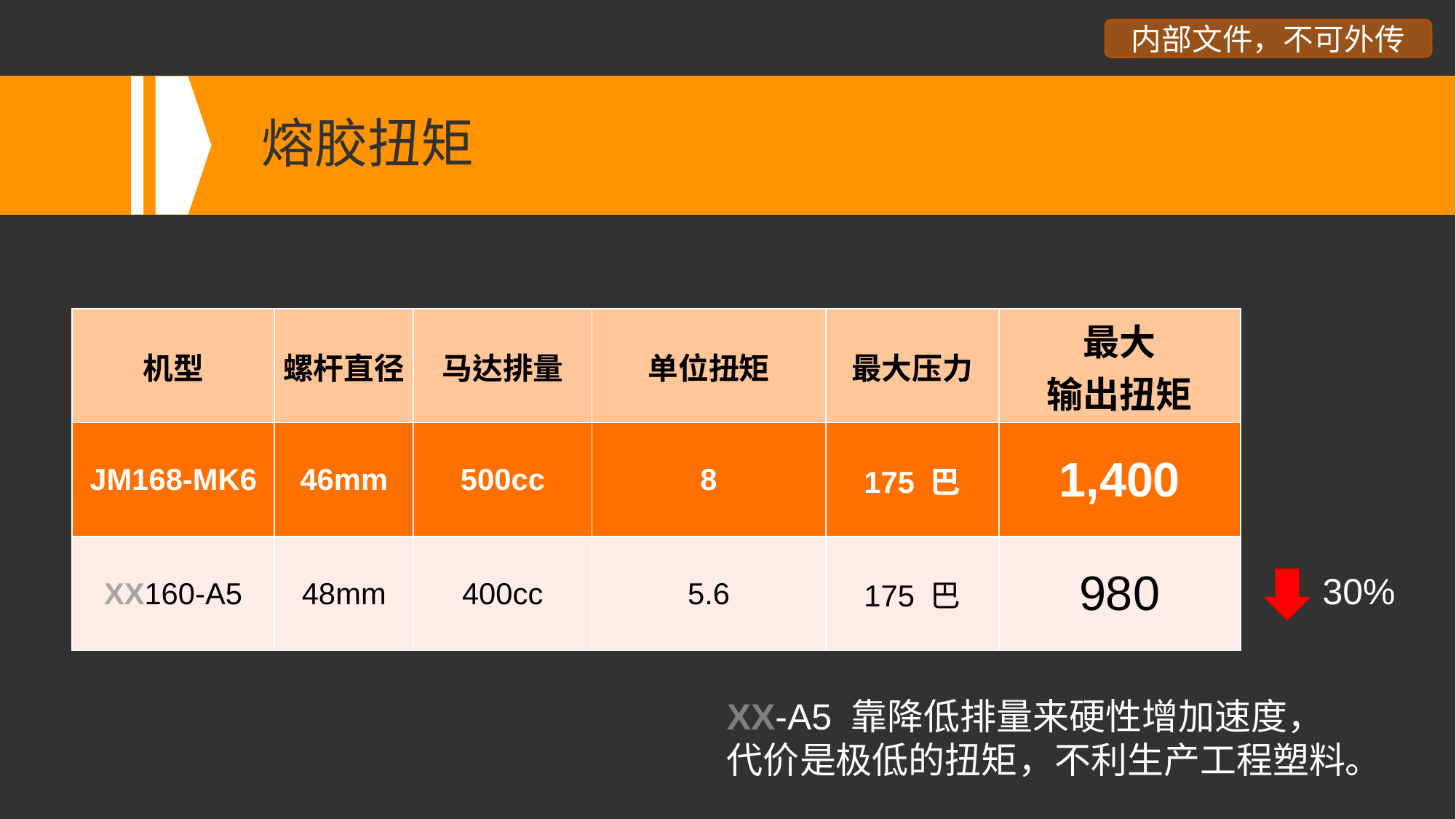

# 熔胶扭矩
| 机型 | 螺杆直径 | 马达排量 | 单位扭矩 | 最大压力 | 最大 输出扭矩 |
| --- | --- | --- | --- | --- | --- |
| JM168-MK6 | 46mm | 500cc | 8 | 175 巴 | 1,400 |
| XX160-A5 | 48mm | 400cc | 5.6 | 175 巴 | 980 |
30%

XX-A5 靠降低排量来硬性增加速度，
代价是极低的扭矩，不利生产工程塑料。